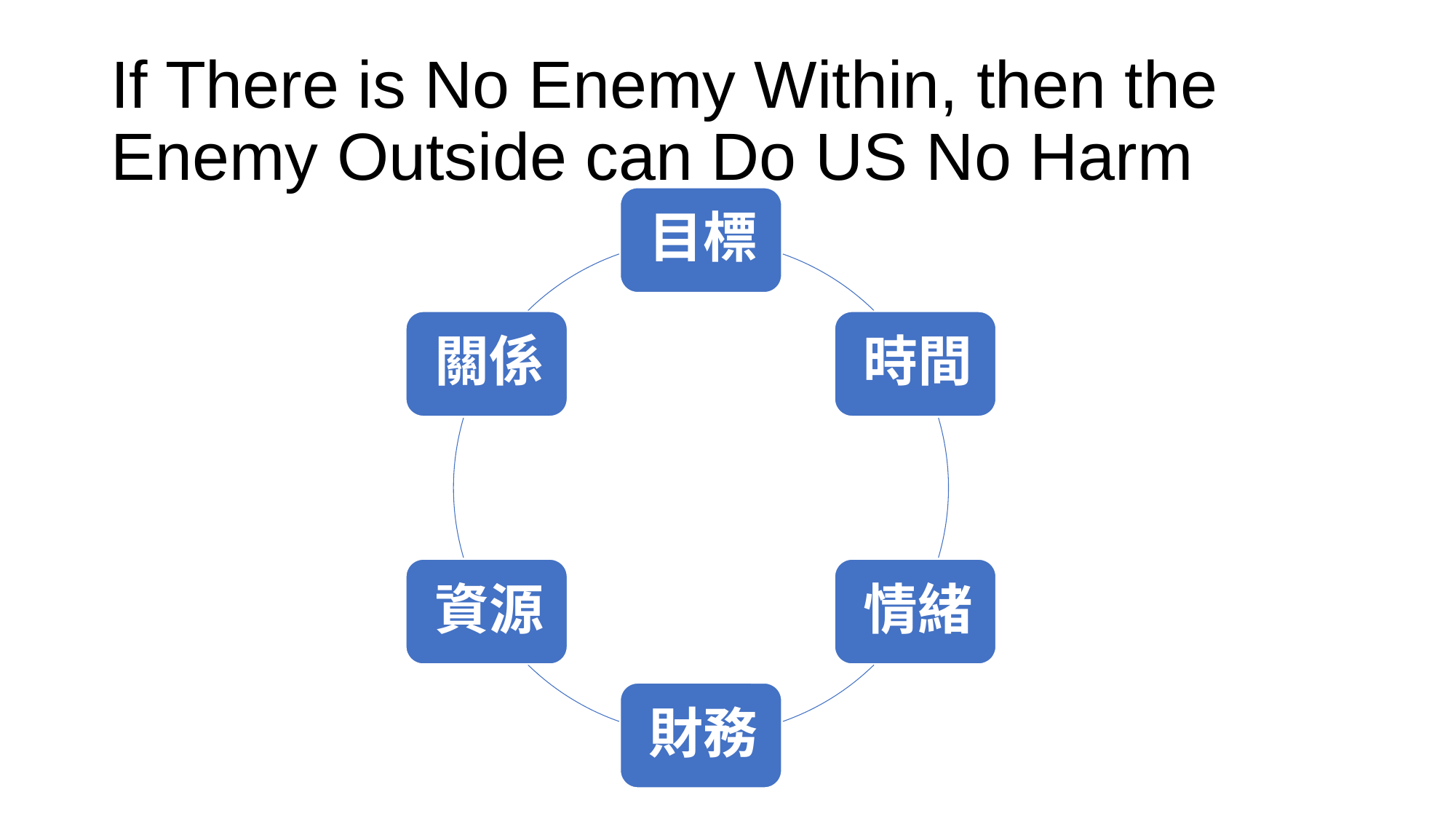

# If There is No Enemy Within, then the Enemy Outside can Do US No Harm
目標
時間
情緒
財務
資源
關係